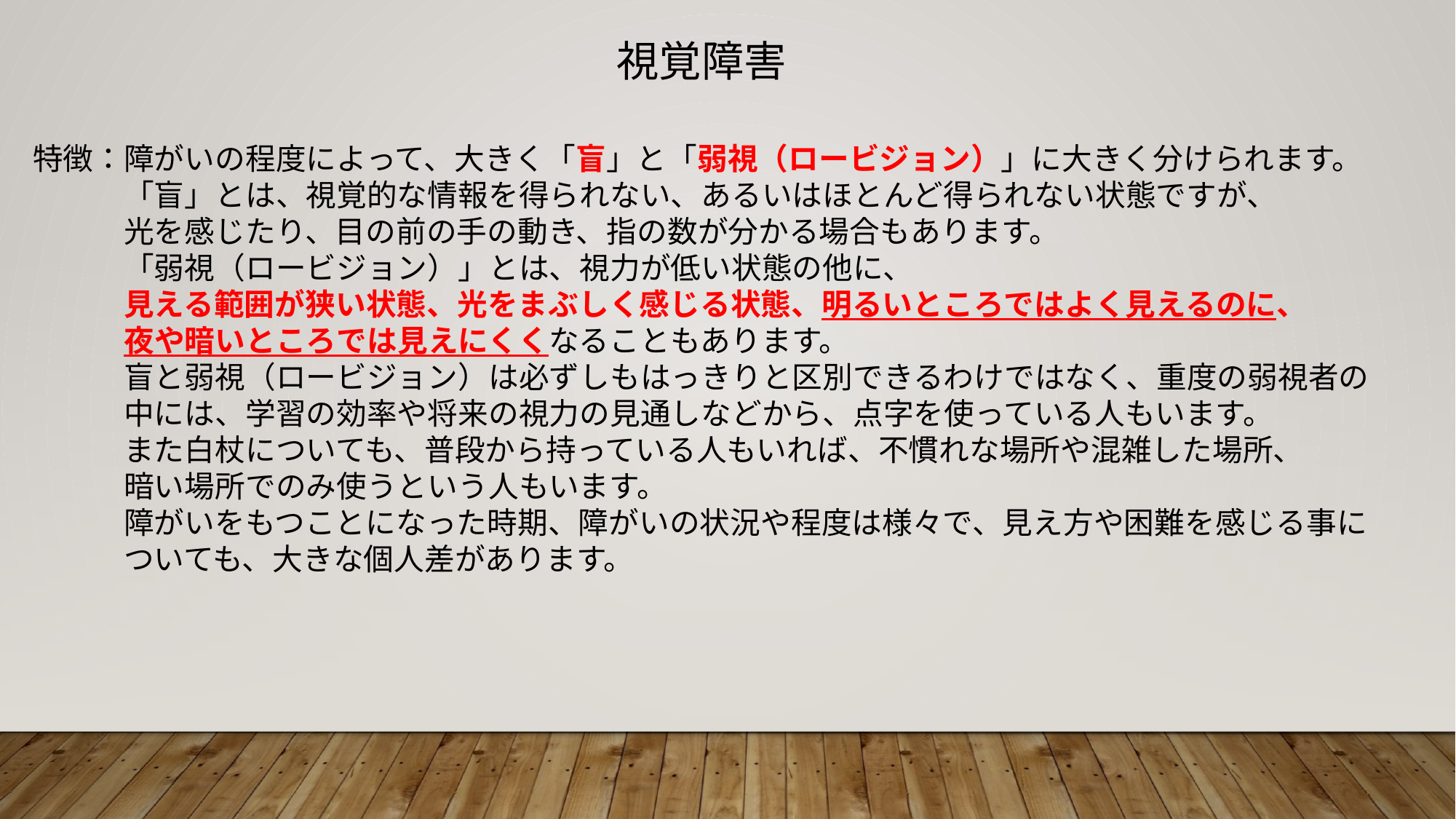

視覚障害
特徴：障がいの程度によって、大きく「盲」と「弱視（ロービジョン）」に大きく分けられます。
　　　「盲」とは、視覚的な情報を得られない、あるいはほとんど得られない状態ですが、
　　　光を感じたり、目の前の手の動き、指の数が分かる場合もあります。
　　　「弱視（ロービジョン）」とは、視力が低い状態の他に、
　　　見える範囲が狭い状態、光をまぶしく感じる状態、明るいところではよく見えるのに、
　　　夜や暗いところでは見えにくくなることもあります。
　　　盲と弱視（ロービジョン）は必ずしもはっきりと区別できるわけではなく、重度の弱視者の
　　　中には、学習の効率や将来の視力の見通しなどから、点字を使っている人もいます。
　　　また白杖についても、普段から持っている人もいれば、不慣れな場所や混雑した場所、
　　　暗い場所でのみ使うという人もいます。
　　　障がいをもつことになった時期、障がいの状況や程度は様々で、見え方や困難を感じる事に
　　　ついても、大きな個人差があります。